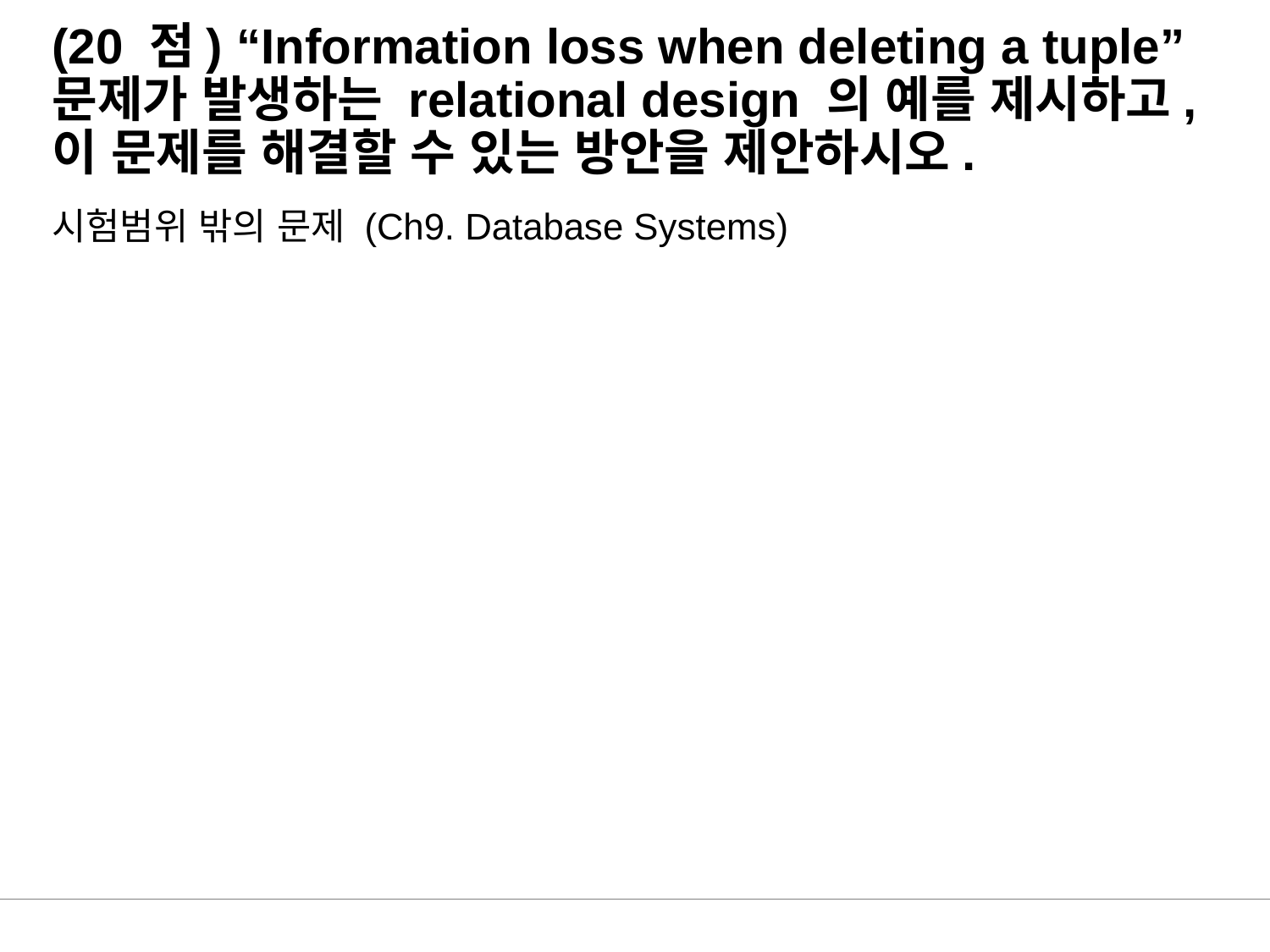

# (20 점) “Information loss when deleting a tuple” 문제가 발생하는 relational design 의 예를 제시하고, 이 문제를 해결할 수 있는 방안을 제안하시오.
시험범위 밖의 문제 (Ch9. Database Systems)